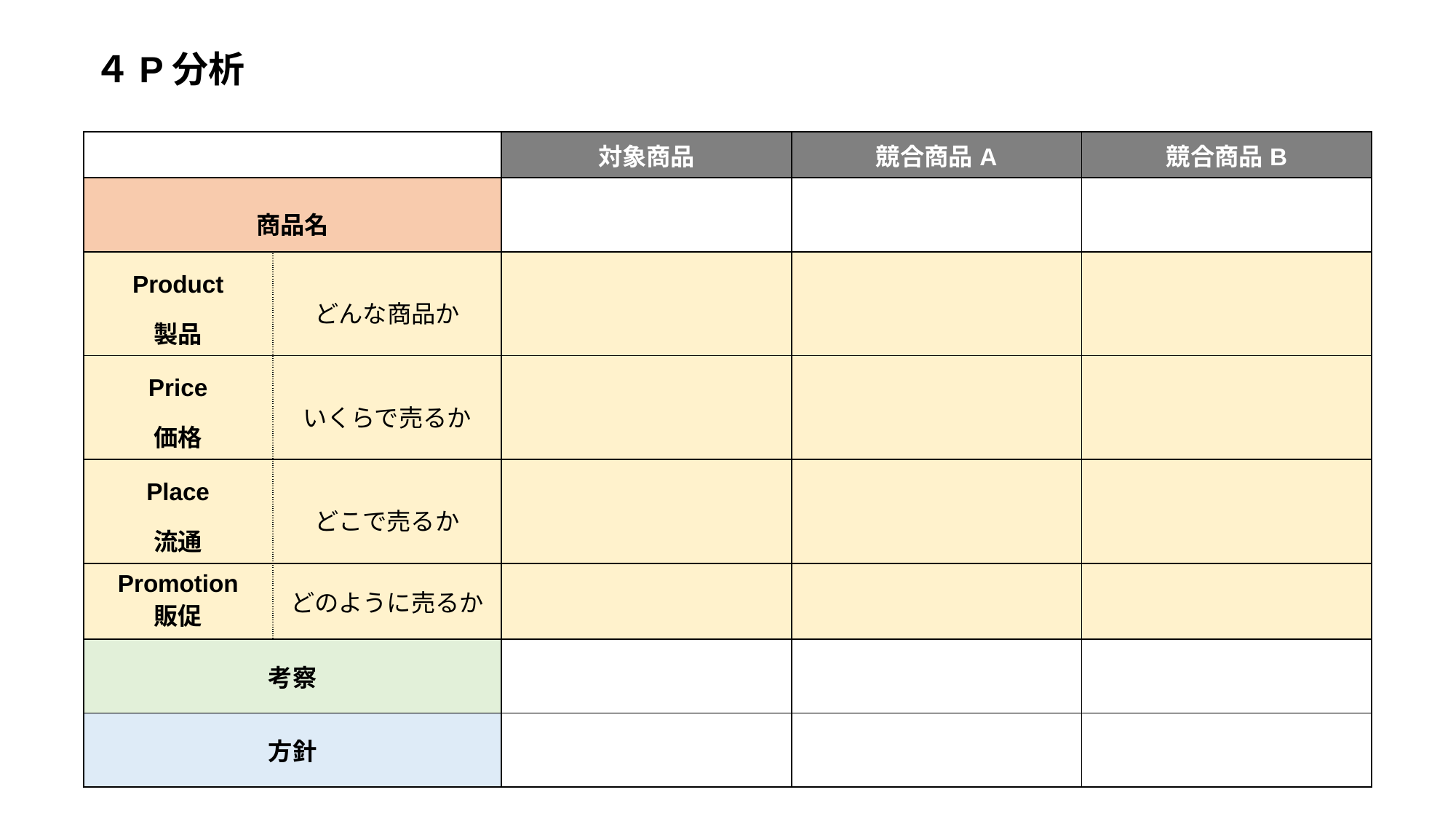

４P分析
|  |  | 対象商品 | 競合商品A | 競合商品B |
| --- | --- | --- | --- | --- |
| 商品名 |  |  |  |  |
| Product 製品 | どんな商品か |  |  |  |
| Price 価格 | いくらで売るか |  |  |  |
| Place 流通 | どこで売るか |  |  |  |
| Promotion 販促 | どのように売るか |  |  |  |
| 考察 |  |  |  |  |
| 方針 |  |  |  |  |